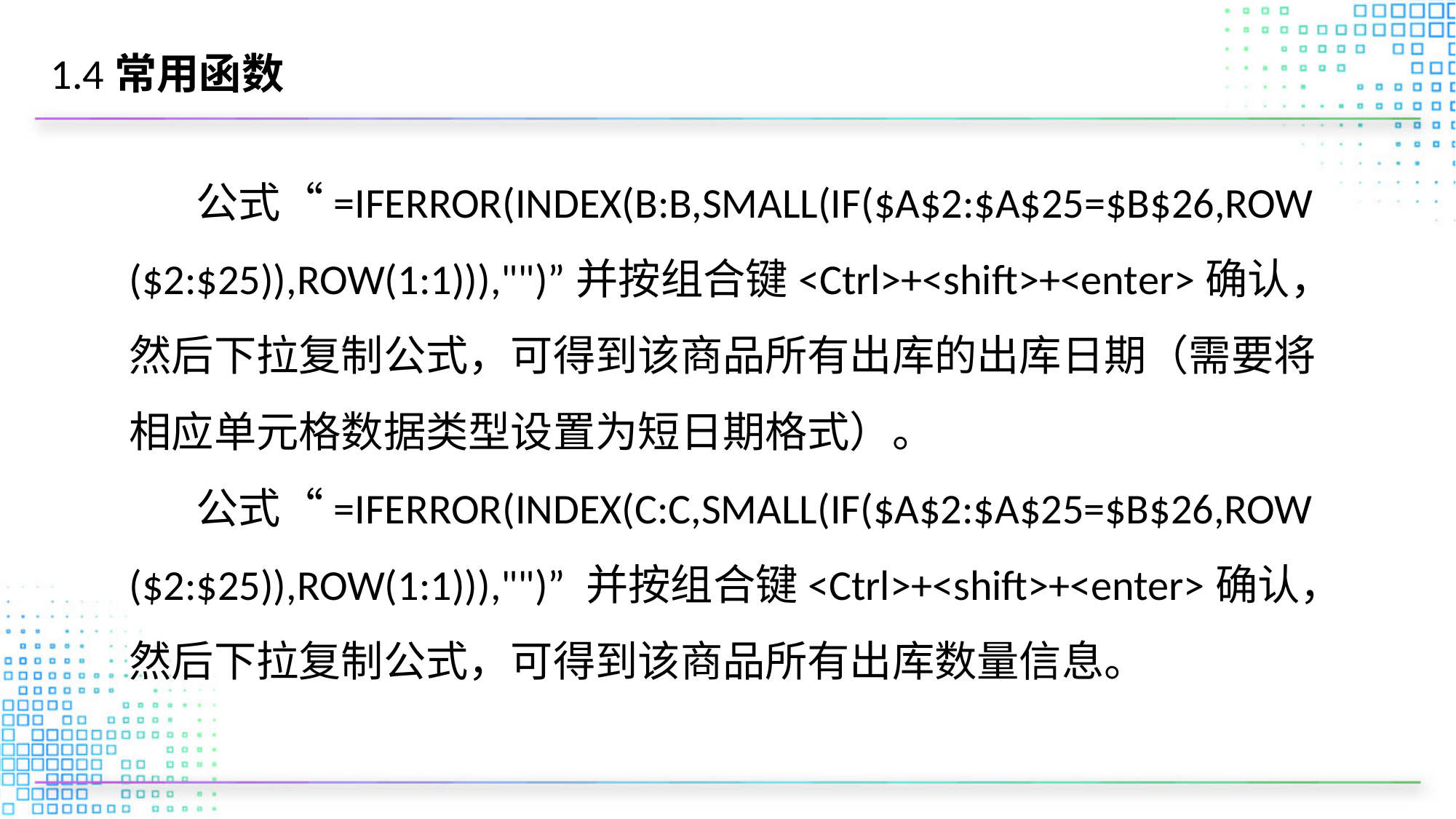

# 1.4常用函数
      公式“=IFERROR(INDEX(B:B,SMALL(IF($A$2:$A$25=$B$26,ROW
($2:$25)),ROW(1:1))),"")”并按组合键<Ctrl>+<shift>+<enter>确认，然后下拉复制公式，可得到该商品所有出库的出库日期（需要将相应单元格数据类型设置为短日期格式）。
      公式“=IFERROR(INDEX(C:C,SMALL(IF($A$2:$A$25=$B$26,ROW
($2:$25)),ROW(1:1))),"")” 并按组合键<Ctrl>+<shift>+<enter>确认，然后下拉复制公式，可得到该商品所有出库数量信息。